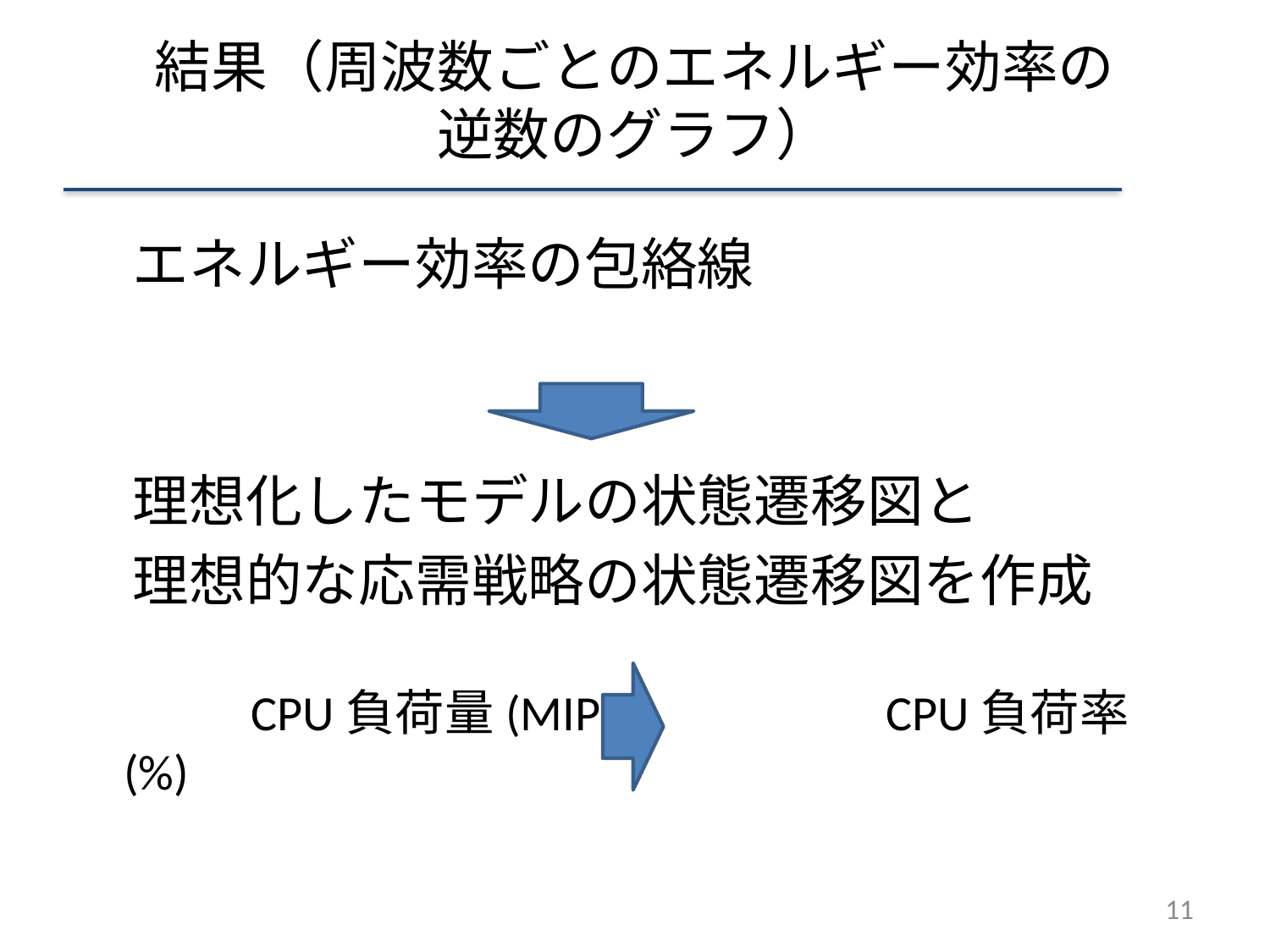

結果（周波数ごとのエネルギー効率の
逆数のグラフ）
　エネルギー効率の包絡線

　理想化したモデルの状態遷移図と
　理想的な応需戦略の状態遷移図を作成

		CPU負荷量(MIPS)		CPU負荷率(%)

11